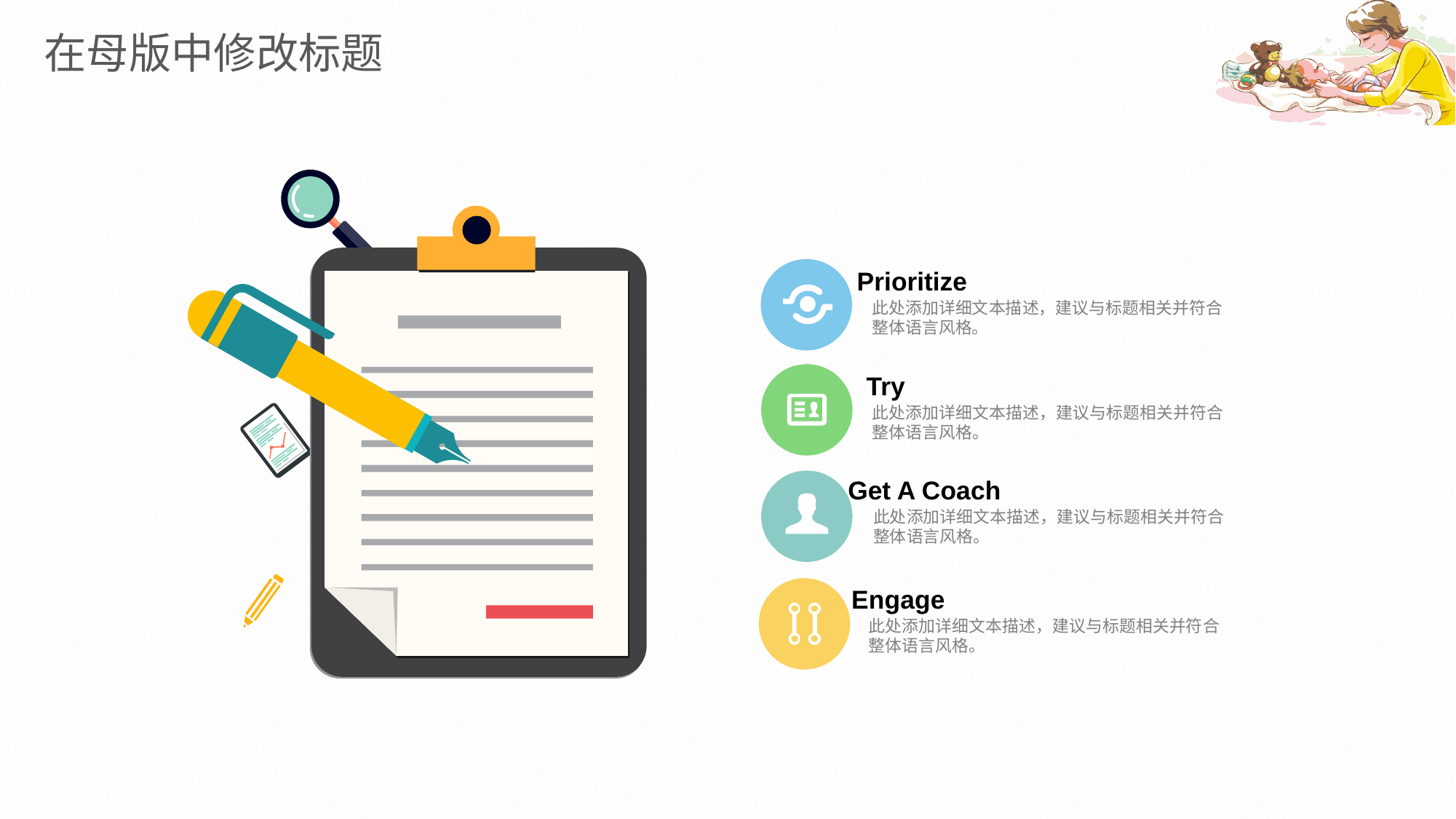

Prioritize

此处添加详细文本描述，建议与标题相关并符合整体语言风格。
Try

此处添加详细文本描述，建议与标题相关并符合整体语言风格。
Get A Coach

此处添加详细文本描述，建议与标题相关并符合整体语言风格。
Engage

此处添加详细文本描述，建议与标题相关并符合整体语言风格。